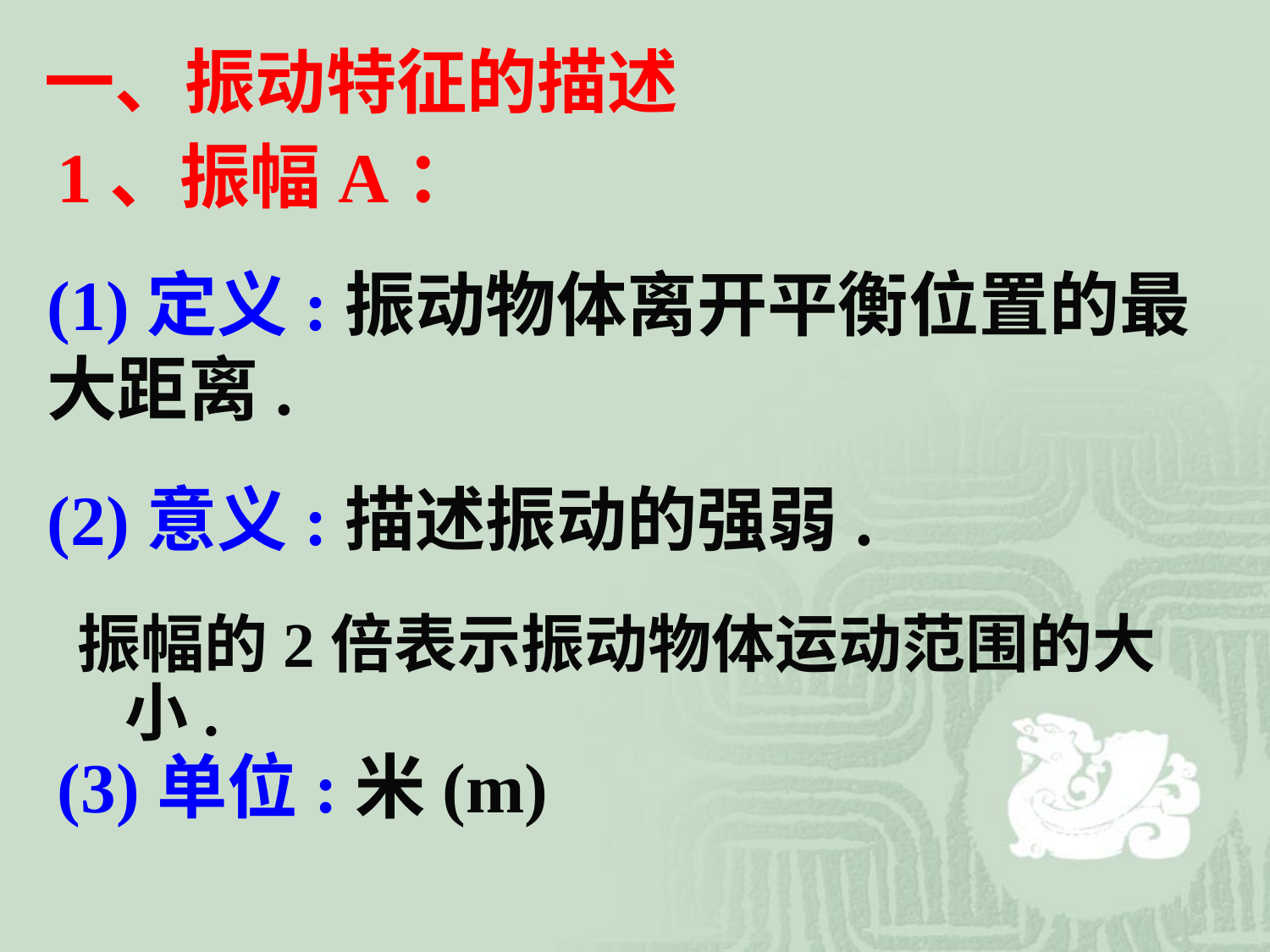

一、振动特征的描述
1、振幅A：
(1)定义:振动物体离开平衡位置的最大距离.
(2)意义:描述振动的强弱.
振幅的2倍表示振动物体运动范围的大小.
(3)单位:米(m)